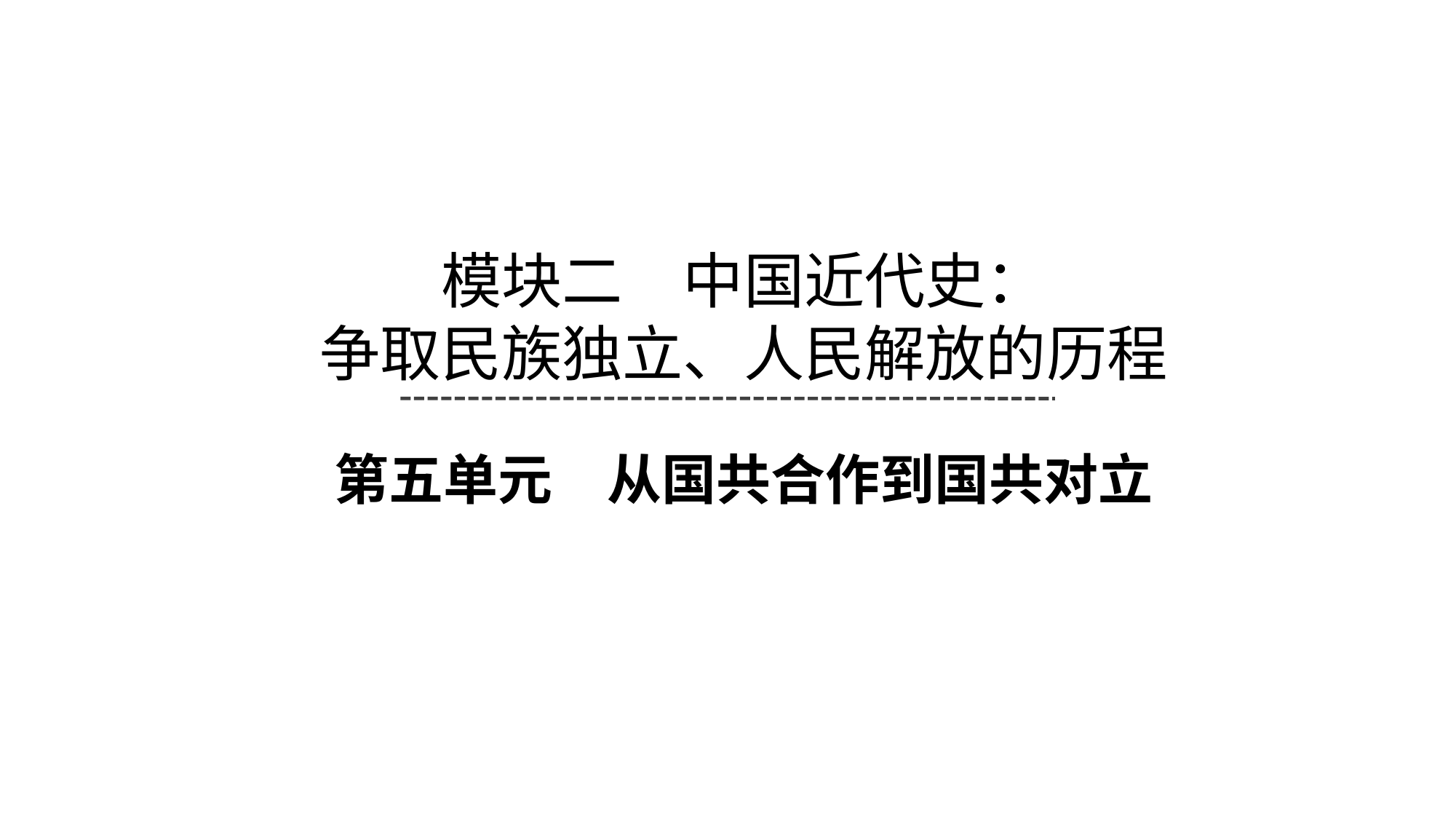

模块二　中国近代史：
争取民族独立、人民解放的历程
第五单元　从国共合作到国共对立